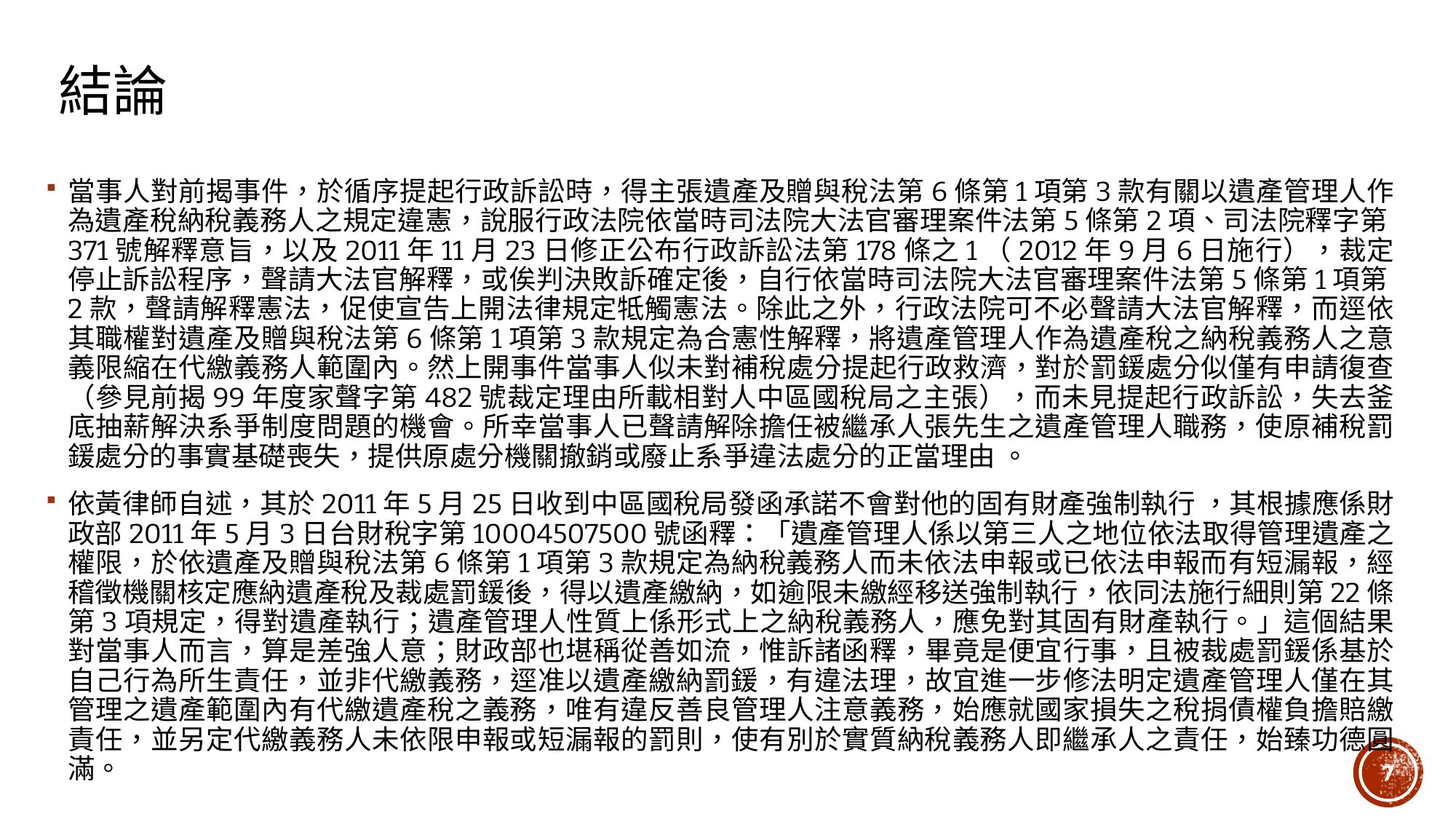

# 結論
當事人對前揭事件，於循序提起行政訴訟時，得主張遺產及贈與稅法第6條第1項第3款有關以遺產管理人作為遺產稅納稅義務人之規定違憲，說服行政法院依當時司法院大法官審理案件法第5條第2項、司法院釋字第371號解釋意旨，以及2011年11月23日修正公布行政訴訟法第178條之1（2012年9月6日施行），裁定停止訴訟程序，聲請大法官解釋，或俟判決敗訴確定後，自行依當時司法院大法官審理案件法第5條第1項第2款，聲請解釋憲法，促使宣告上開法律規定牴觸憲法。除此之外，行政法院可不必聲請大法官解釋，而逕依其職權對遺產及贈與稅法第6條第1項第3款規定為合憲性解釋，將遺產管理人作為遺產稅之納稅義務人之意義限縮在代繳義務人範圍內。然上開事件當事人似未對補稅處分提起行政救濟，對於罰鍰處分似僅有申請復查（參見前揭99年度家聲字第482號裁定理由所載相對人中區國稅局之主張），而未見提起行政訴訟，失去釜底抽薪解決系爭制度問題的機會。所幸當事人已聲請解除擔任被繼承人張先生之遺產管理人職務，使原補稅罰鍰處分的事實基礎喪失，提供原處分機關撤銷或廢止系爭違法處分的正當理由 。
依黃律師自述，其於2011年5月25日收到中區國稅局發函承諾不會對他的固有財產強制執行 ，其根據應係財政部2011年5月3日台財稅字第10004507500號函釋：「遺產管理人係以第三人之地位依法取得管理遺產之權限，於依遺產及贈與稅法第6條第1項第3款規定為納稅義務人而未依法申報或已依法申報而有短漏報，經稽徵機關核定應納遺產稅及裁處罰鍰後，得以遺產繳納，如逾限未繳經移送強制執行，依同法施行細則第22條第3項規定，得對遺產執行；遺產管理人性質上係形式上之納稅義務人，應免對其固有財產執行。」這個結果對當事人而言，算是差強人意；財政部也堪稱從善如流，惟訴諸函釋，畢竟是便宜行事，且被裁處罰鍰係基於自己行為所生責任，並非代繳義務，逕准以遺產繳納罰鍰，有違法理，故宜進一步修法明定遺產管理人僅在其管理之遺產範圍內有代繳遺產稅之義務，唯有違反善良管理人注意義務，始應就國家損失之稅捐債權負擔賠繳責任，並另定代繳義務人未依限申報或短漏報的罰則，使有別於實質納稅義務人即繼承人之責任，始臻功德圓滿。
7